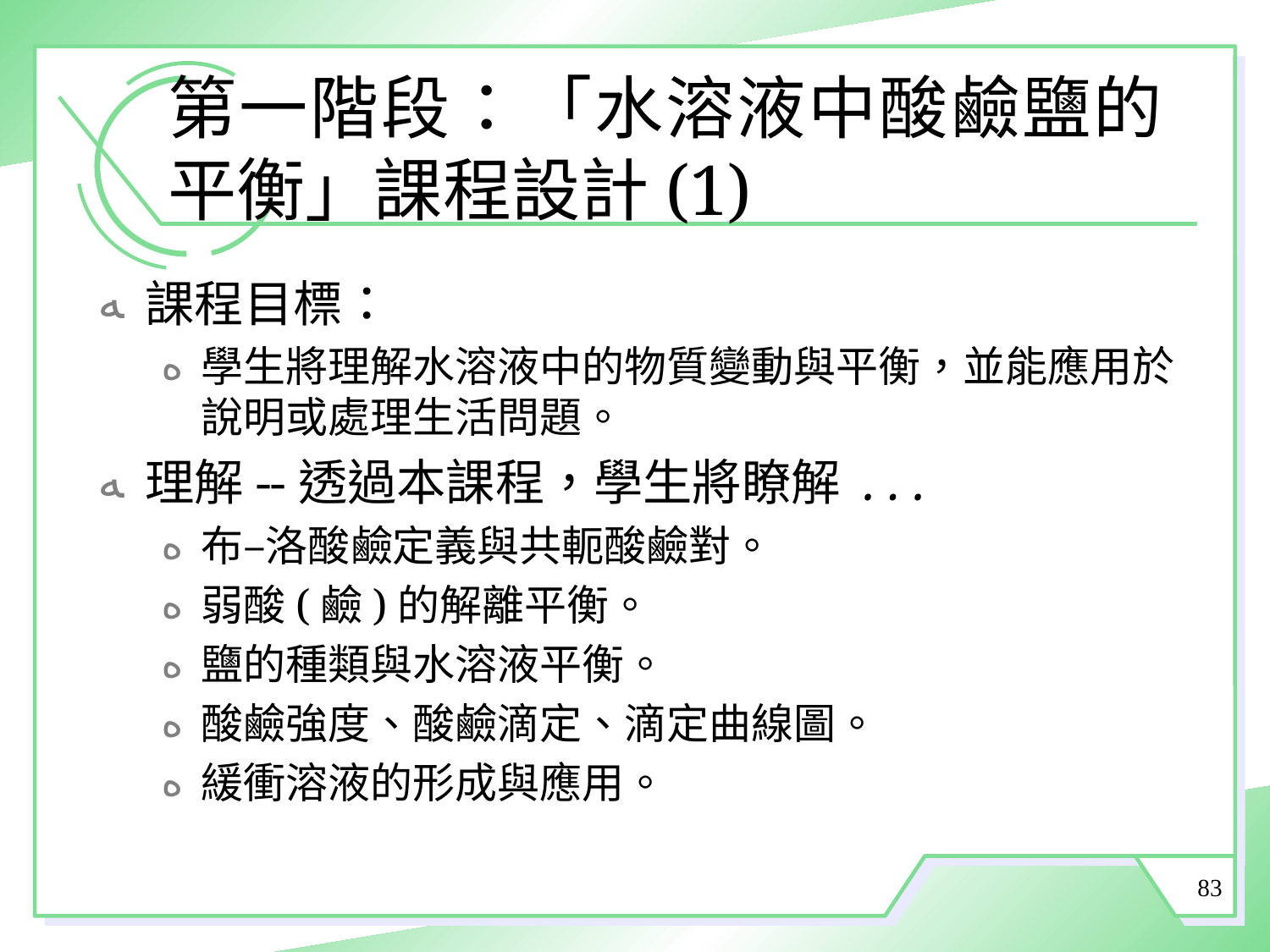

# 第一階段：「水溶液中酸鹼鹽的平衡」課程設計(1)
課程目標：
學生將理解水溶液中的物質變動與平衡，並能應用於說明或處理生活問題。
理解--透過本課程，學生將瞭解 . . .
布–洛酸鹼定義與共軛酸鹼對。
弱酸(鹼)的解離平衡。
鹽的種類與水溶液平衡。
酸鹼強度、酸鹼滴定、滴定曲線圖。
緩衝溶液的形成與應用。
83